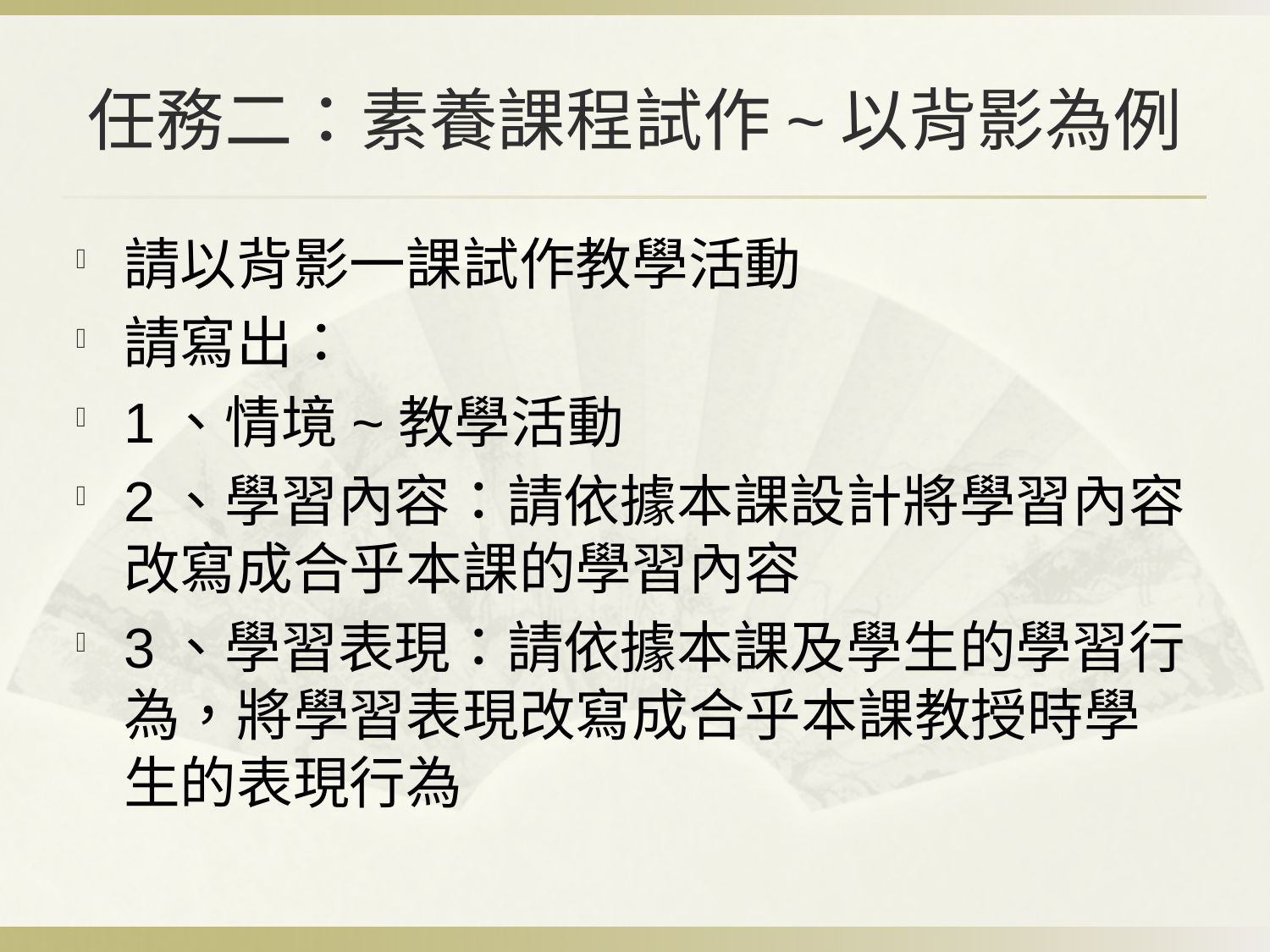

# 任務二：素養課程試作~以背影為例
請以背影一課試作教學活動
請寫出：
1、情境~教學活動
2、學習內容：請依據本課設計將學習內容改寫成合乎本課的學習內容
3、學習表現：請依據本課及學生的學習行為，將學習表現改寫成合乎本課教授時學生的表現行為